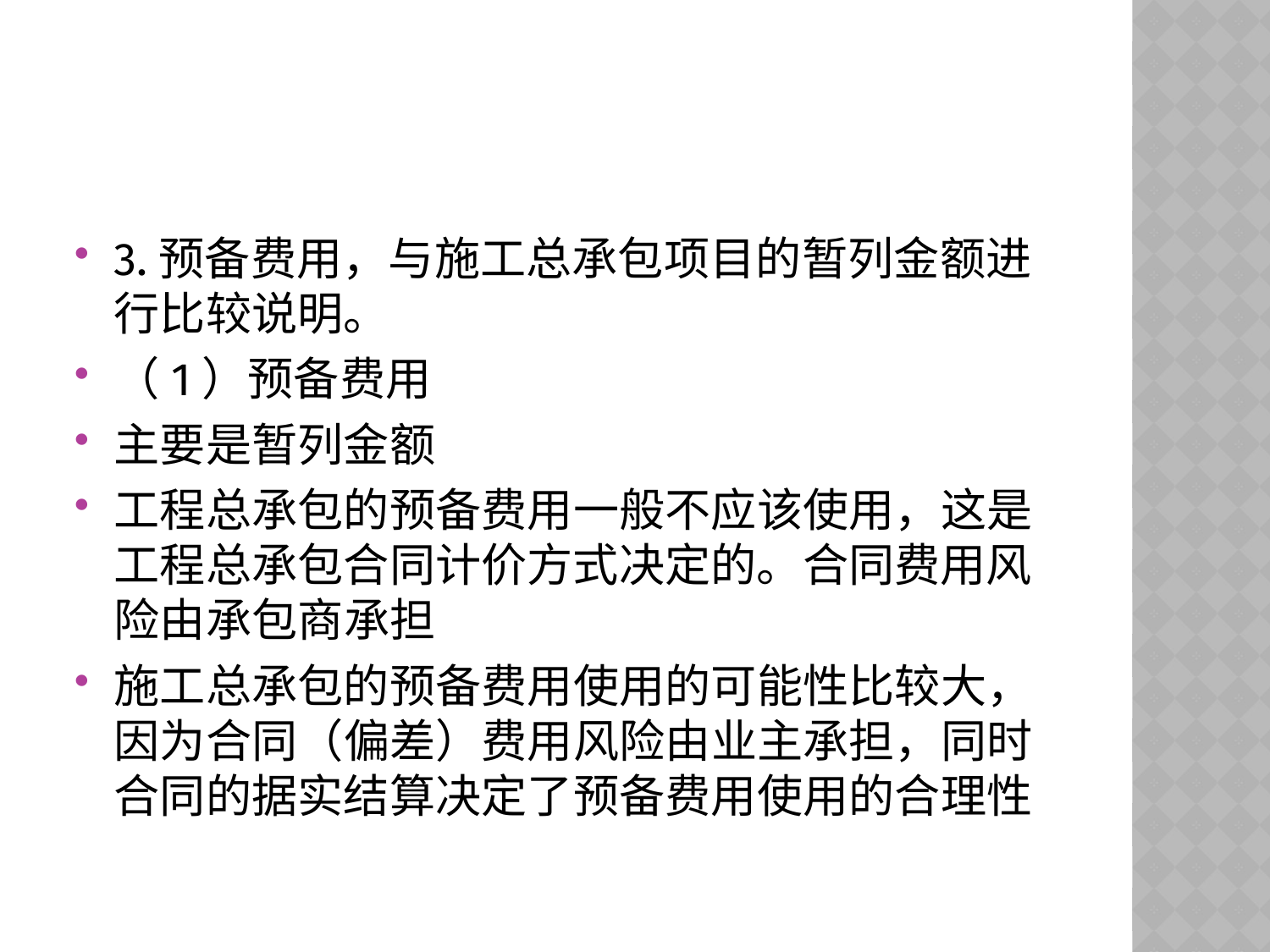

#
3.预备费用，与施工总承包项目的暂列金额进行比较说明。
（1）预备费用
主要是暂列金额
工程总承包的预备费用一般不应该使用，这是工程总承包合同计价方式决定的。合同费用风险由承包商承担
施工总承包的预备费用使用的可能性比较大，因为合同（偏差）费用风险由业主承担，同时合同的据实结算决定了预备费用使用的合理性